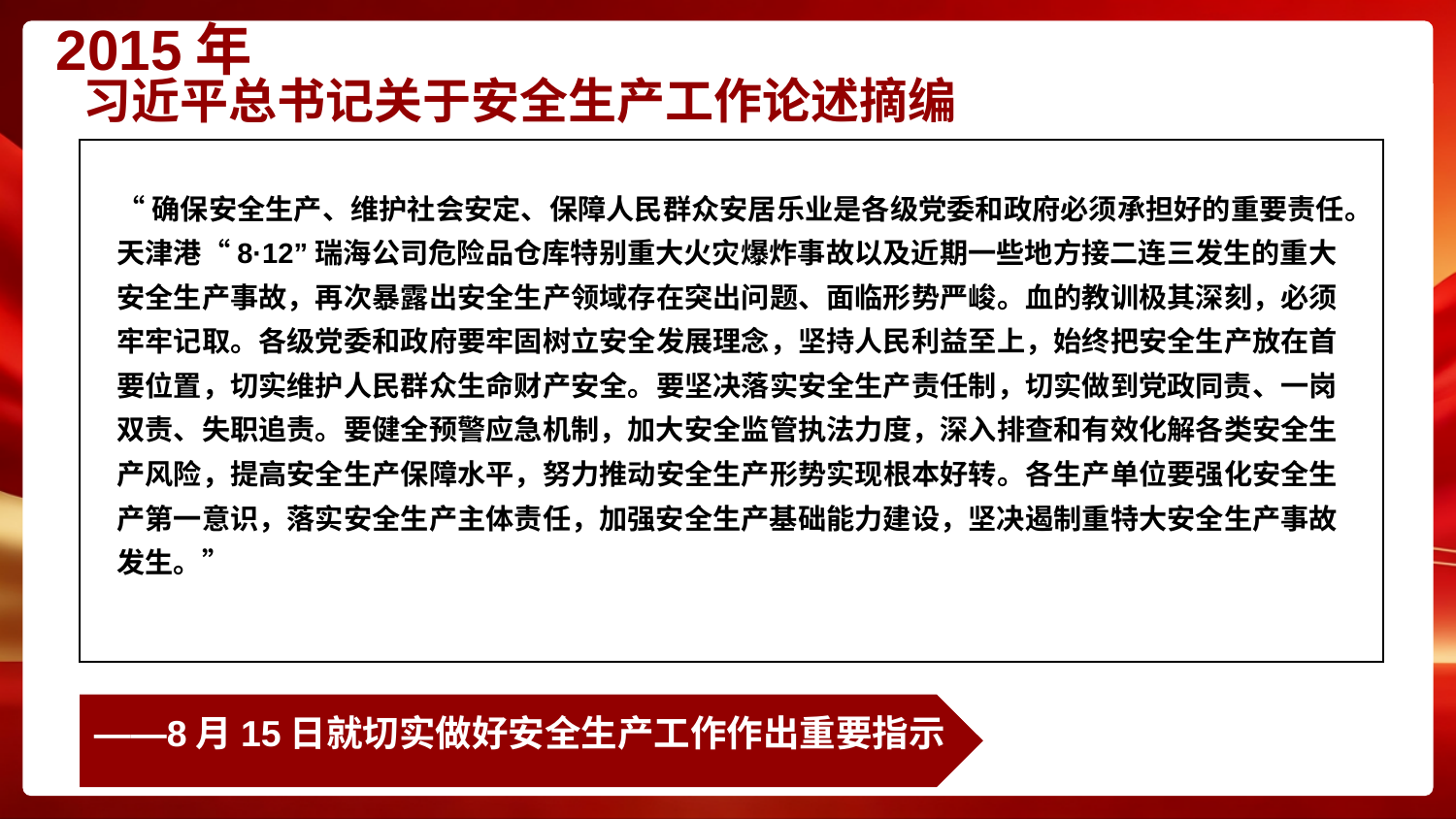

2015年
# 习近平总书记关于安全生产工作论述摘编

“确保安全生产、维护社会安定、保障人民群众安居乐业是各级党委和政府必须承担好的重要责任。天津港“8·12”瑞海公司危险品仓库特别重大火灾爆炸事故以及近期一些地方接二连三发生的重大安全生产事故，再次暴露出安全生产领域存在突出问题、面临形势严峻。血的教训极其深刻，必须牢牢记取。各级党委和政府要牢固树立安全发展理念，坚持人民利益至上，始终把安全生产放在首要位置，切实维护人民群众生命财产安全。要坚决落实安全生产责任制，切实做到党政同责、一岗双责、失职追责。要健全预警应急机制，加大安全监管执法力度，深入排查和有效化解各类安全生产风险，提高安全生产保障水平，努力推动安全生产形势实现根本好转。各生产单位要强化安全生产第一意识，落实安全生产主体责任，加强安全生产基础能力建设，坚决遏制重特大安全生产事故发生。”

——8月15日就切实做好安全生产工作作出重要指示